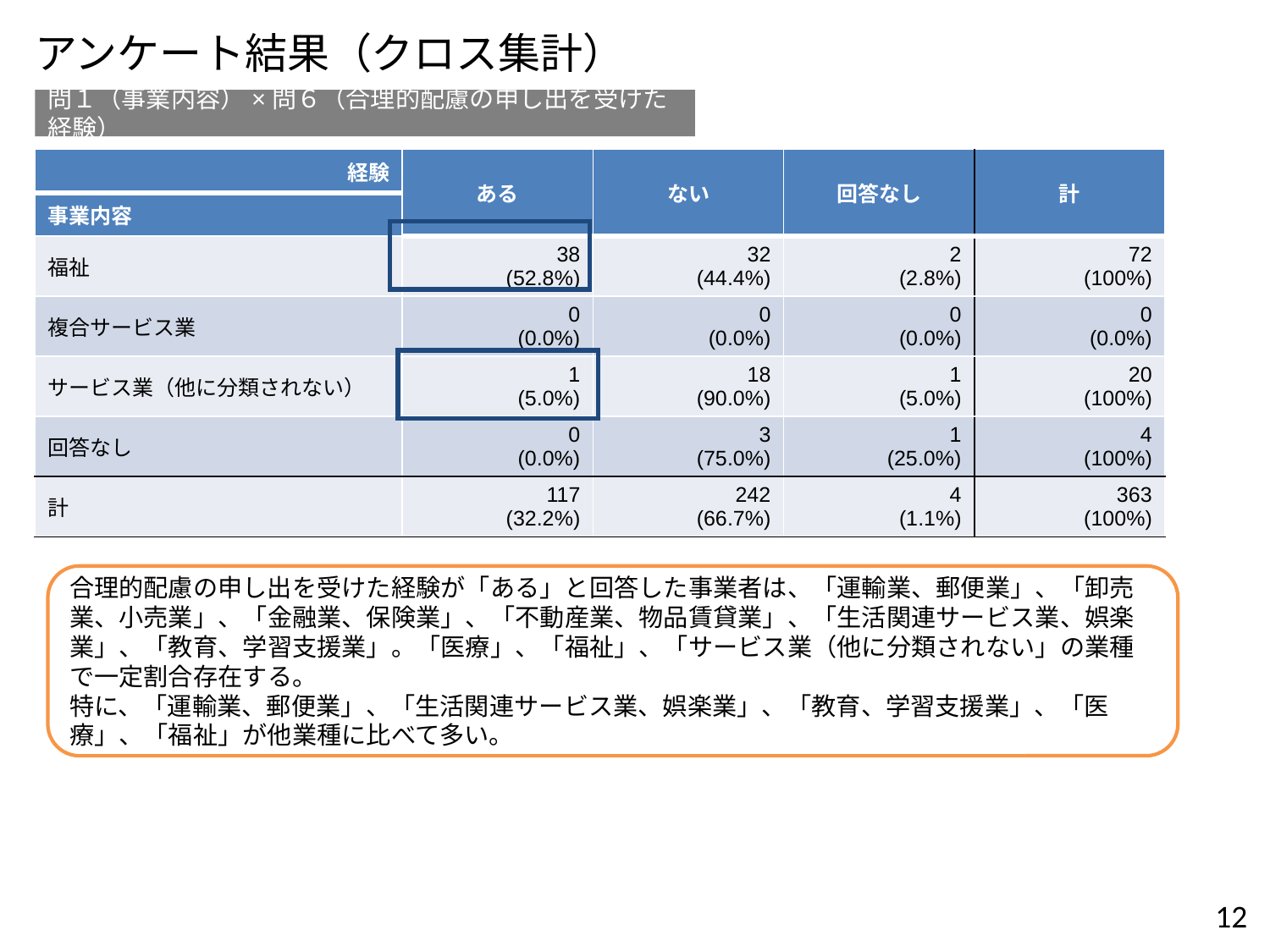

アンケート結果（クロス集計）

問１（事業内容）×問６（合理的配慮の申し出を受けた経験）
| 経験 | ある | ない | 回答なし | 計 |
| --- | --- | --- | --- | --- |
| 事業内容 |  |  |  |  |
| 福祉 | 38 (52.8%) | 32 (44.4%) | 2 (2.8%) | 72 (100%) |
| 複合サービス業 | 0 (0.0%) | 0 (0.0%) | 0 (0.0%) | 0 (0.0%) |
| サービス業（他に分類されない） | 1 (5.0%) | 18 (90.0%) | 1 (5.0%) | 20 (100%) |
| 回答なし | 0 (0.0%) | 3 (75.0%) | 1 (25.0%) | 4 (100%) |
| 計 | 117 (32.2%) | 242 (66.7%) | 4 (1.1%) | 363 (100%) |
|  |
| --- |
|  |
| --- |
合理的配慮の申し出を受けた経験が「ある」と回答した事業者は、「運輸業、郵便業」、「卸売業、小売業」、「金融業、保険業」、「不動産業、物品賃貸業」、「生活関連サービス業、娯楽業」、「教育、学習支援業」。「医療」、「福祉」、「サービス業（他に分類されない」の業種で一定割合存在する。
特に、「運輸業、郵便業」、「生活関連サービス業、娯楽業」、「教育、学習支援業」、「医療」、「福祉」が他業種に比べて多い。
12